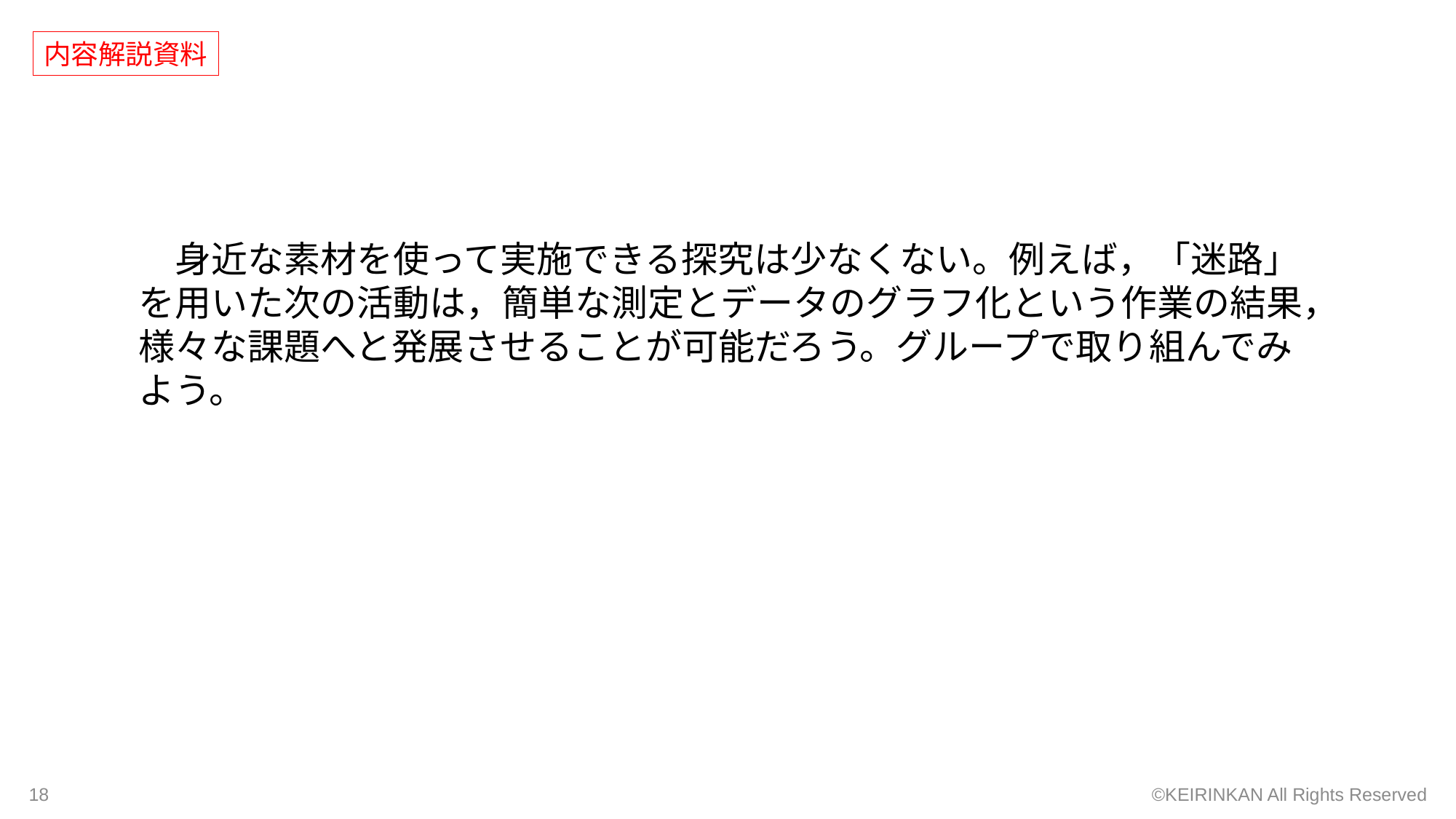

内容解説資料
　身近な素材を使って実施できる探究は少なくない。例えば，「迷路」を用いた次の活動は，簡単な測定とデータのグラフ化という作業の結果，様々な課題へと発展させることが可能だろう。グループで取り組んでみよう。
18
©KEIRINKAN All Rights Reserved